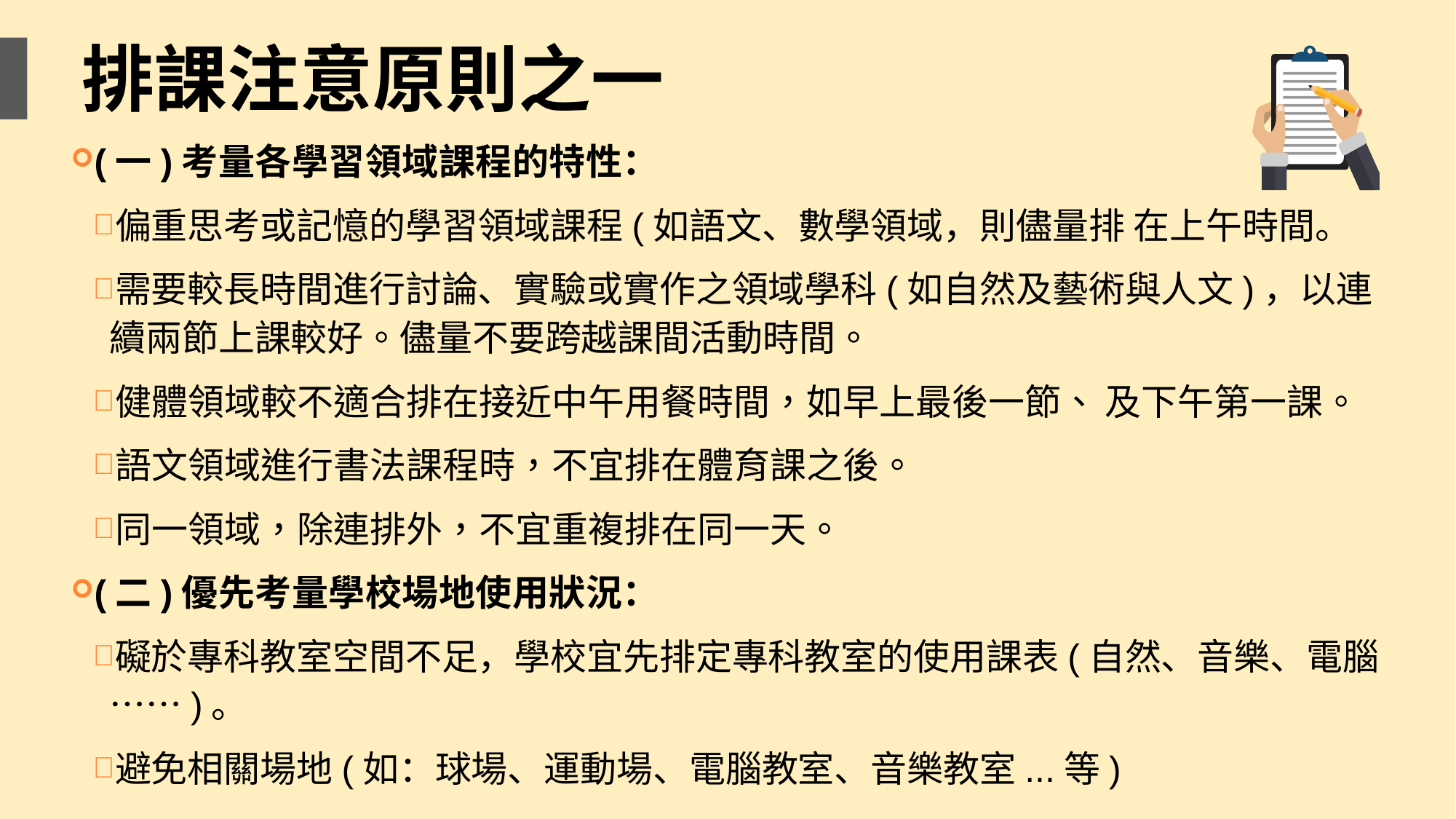

# 排課注意原則之一

(一)考量各學習領域課程的特性：
偏重思考或記憶的學習領域課程(如語文、數學領域，則儘量排 在上午時間。
需要較長時間進行討論、實驗或實作之領域學科(如自然及藝術與人文)，以連續兩節上課較好。儘量不要跨越課間活動時間。
健體領域較不適合排在接近中午用餐時間，如早上最後一節、 及下午第一課。
語文領域進行書法課程時，不宜排在體育課之後。
同一領域，除連排外，不宜重複排在同一天。
(二)優先考量學校場地使用狀況：
礙於專科教室空間不足，學校宜先排定專科教室的使用課表(自然、音樂、電腦……)。
避免相關場地(如：球場、運動場、電腦教室、音樂教室...等)